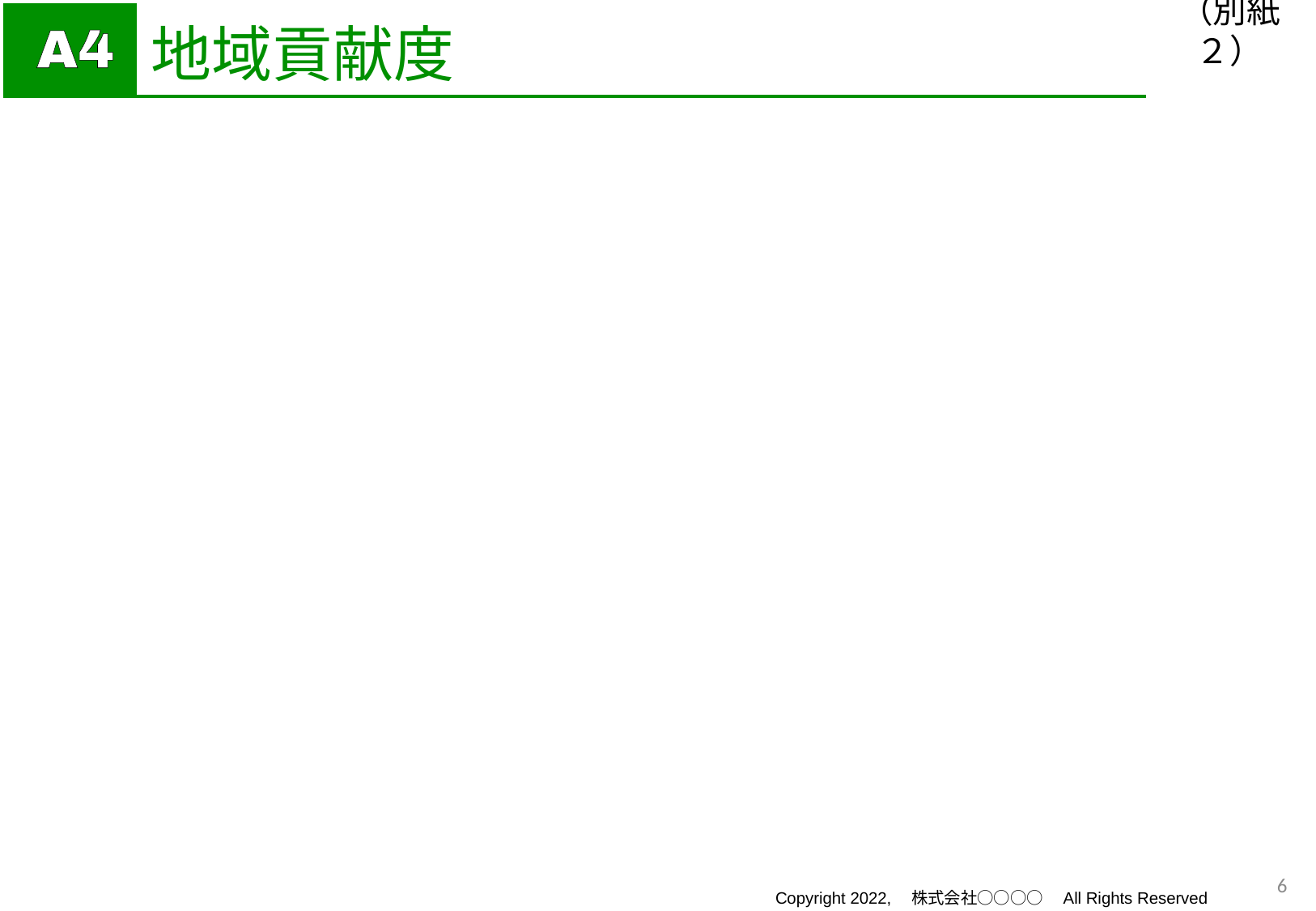

| A4 | 地域貢献度 |
| --- | --- |
（別紙２）
6
Copyright 2022,　株式会社○○○○　All Rights Reserved　　－  P. 0 －